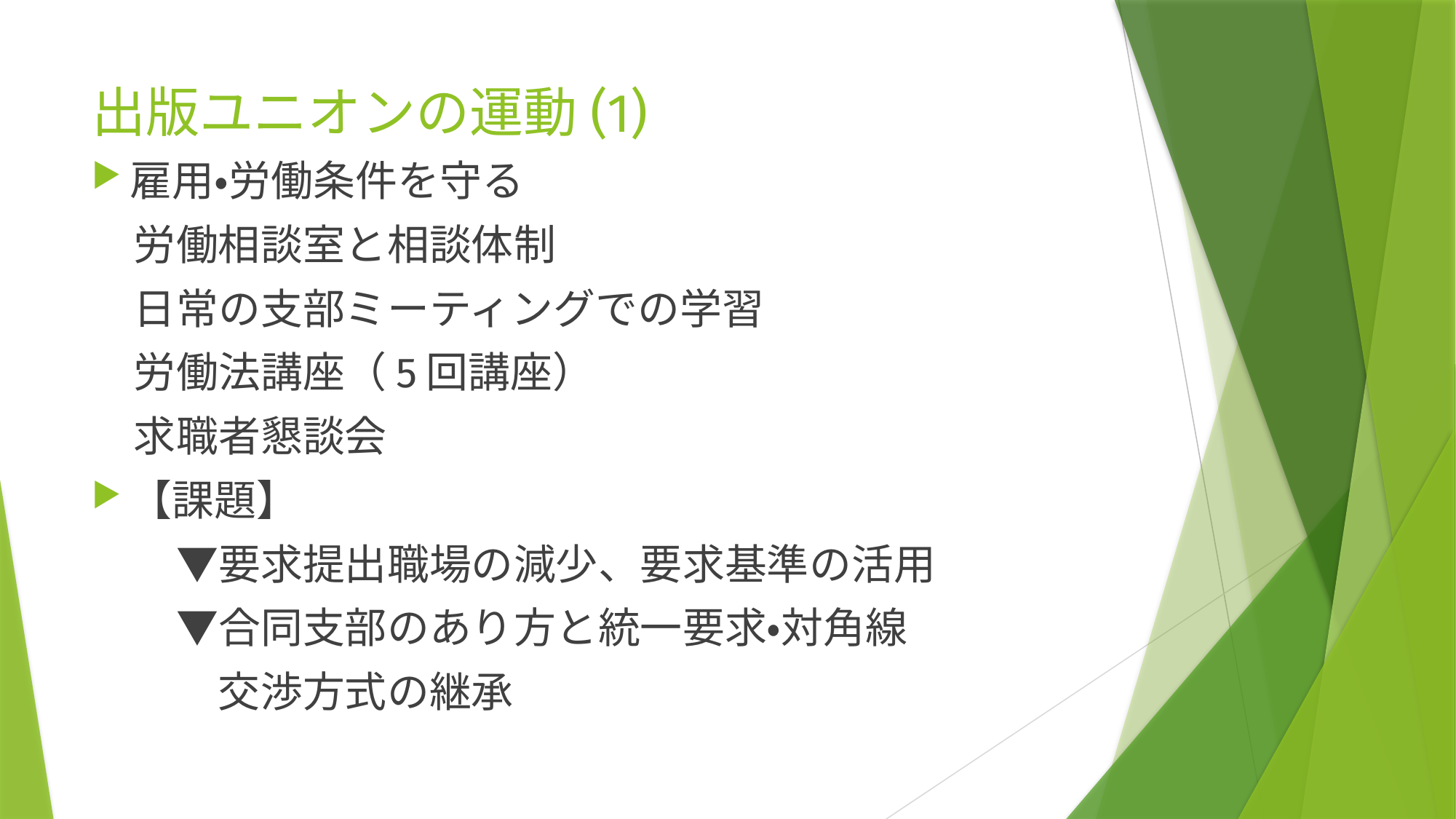

# 出版ユニオンの運動(1)
雇用・労働条件を守る
　労働相談室と相談体制
　日常の支部ミーティングでの学習
　労働法講座（5回講座）
　求職者懇談会
【課題】
　　▼要求提出職場の減少、要求基準の活用
　　▼合同支部のあり方と統一要求・対角線
　　　交渉方式の継承